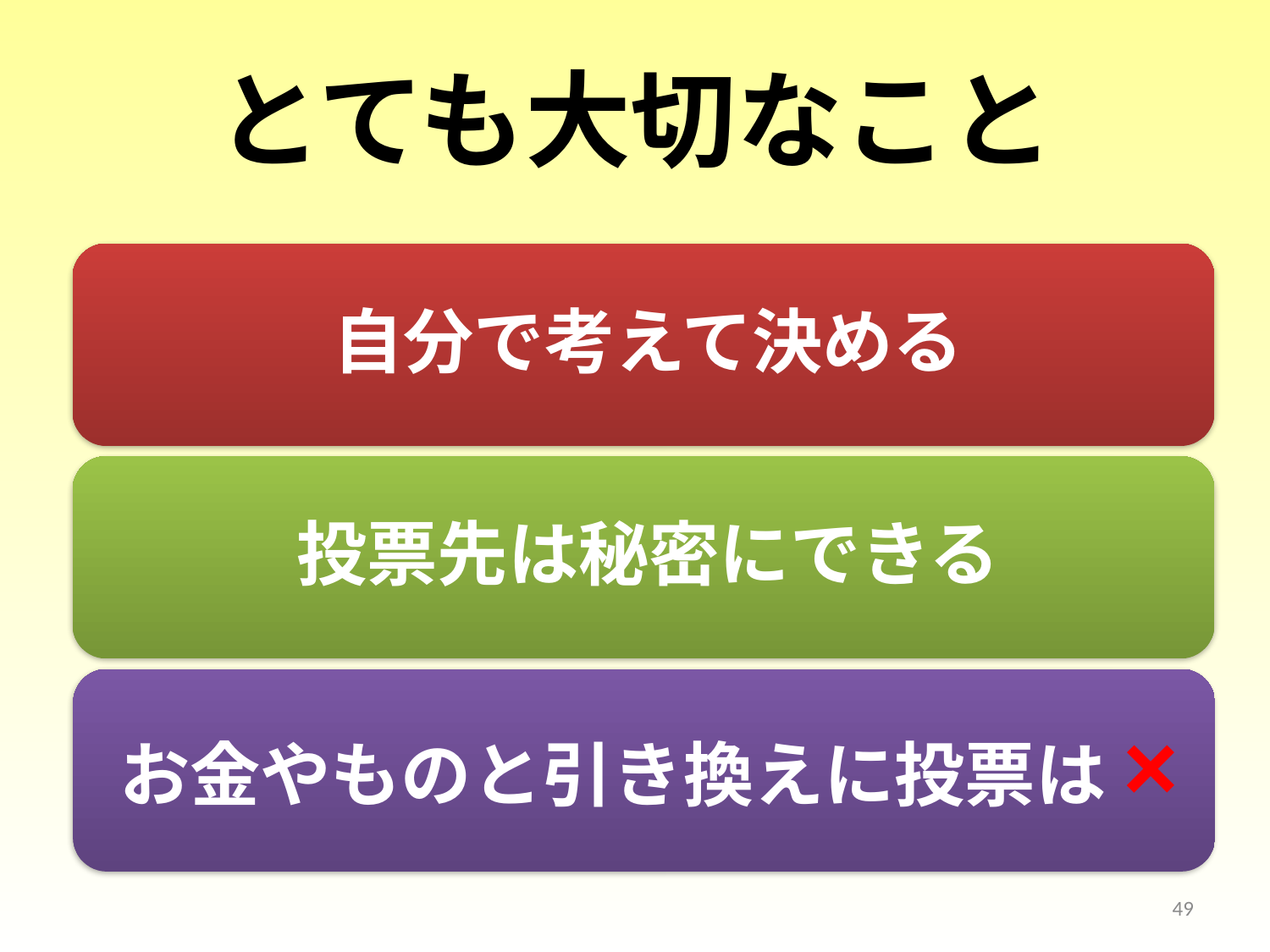

# とても大切なこと
自分で考えて決める
投票先は秘密にできる
お金やものと引き換えに投票は×
49